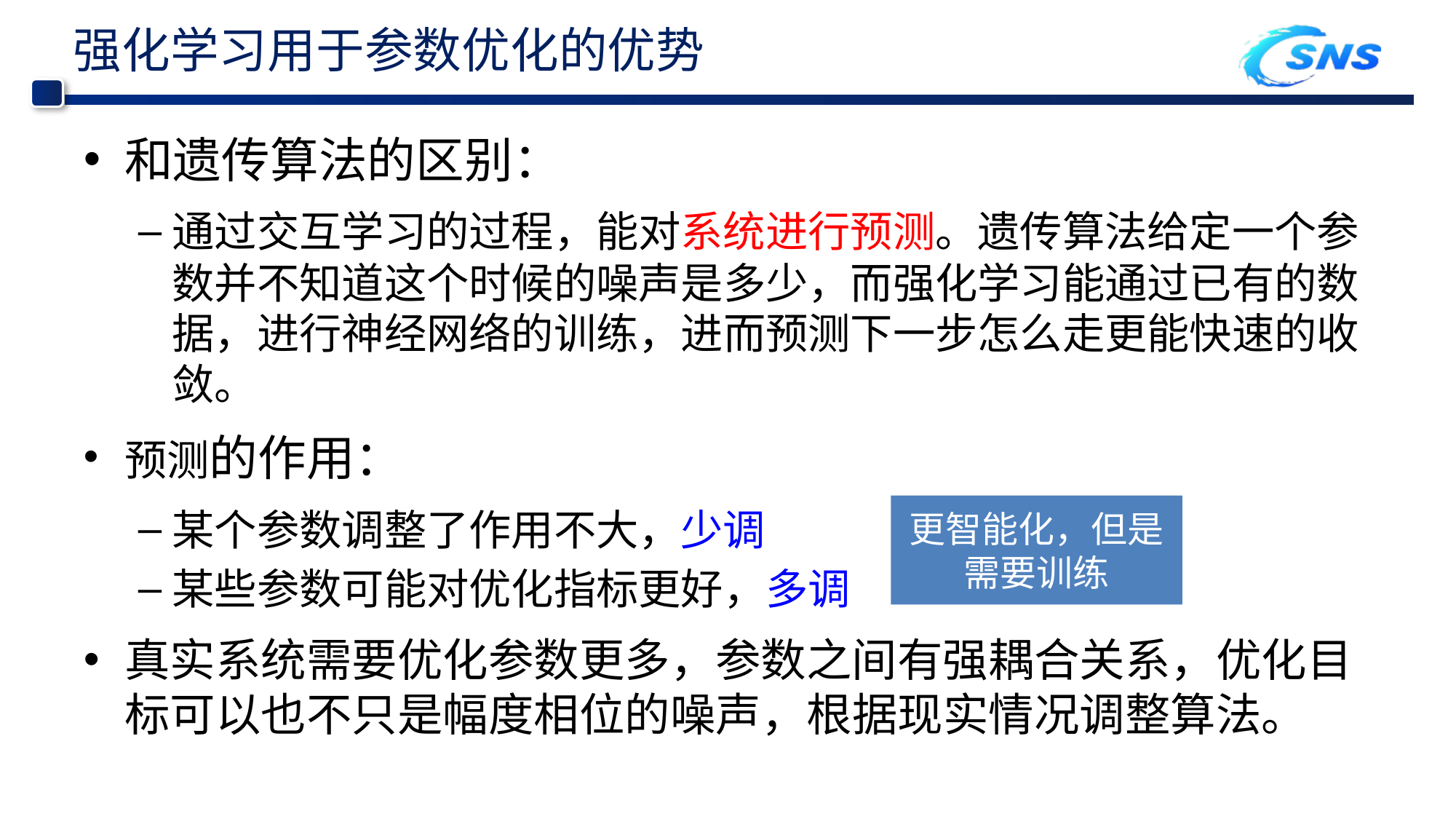

# 强化学习用于参数优化的优势
和遗传算法的区别：
通过交互学习的过程，能对系统进行预测。遗传算法给定一个参数并不知道这个时候的噪声是多少，而强化学习能通过已有的数据，进行神经网络的训练，进而预测下一步怎么走更能快速的收敛。
预测的作用：
某个参数调整了作用不大，少调
某些参数可能对优化指标更好，多调
真实系统需要优化参数更多，参数之间有强耦合关系，优化目标可以也不只是幅度相位的噪声，根据现实情况调整算法。
更智能化，但是需要训练
12